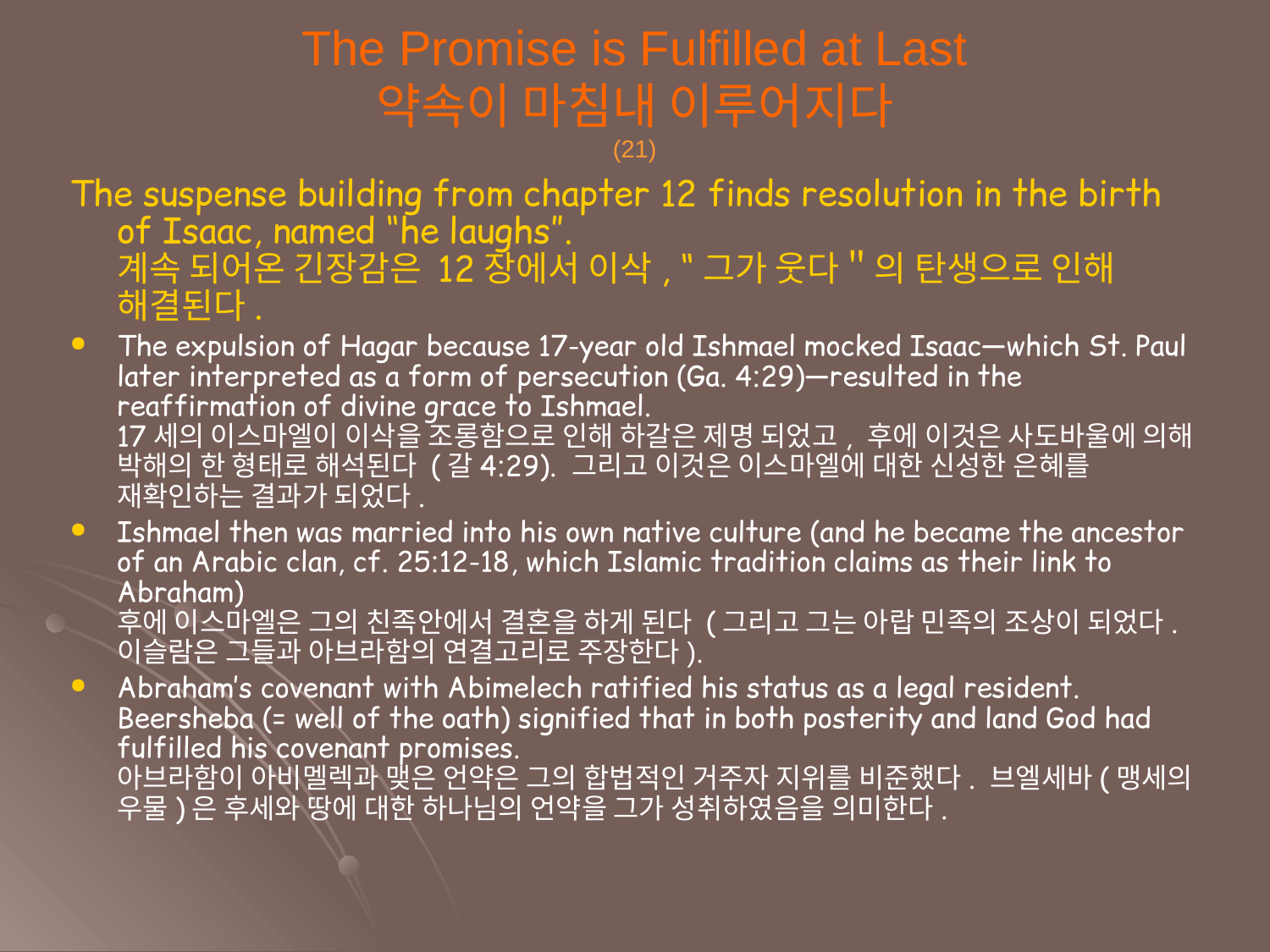

The Promise is Fulfilled at Last
약속이 마침내 이루어지다
(21)
The suspense building from chapter 12 finds resolution in the birth of Isaac, named “he laughs”.
계속 되어온 긴장감은 12장에서 이삭, “그가 웃다＂의 탄생으로 인해 해결된다.
The expulsion of Hagar because 17-year old Ishmael mocked Isaac—which St. Paul later interpreted as a form of persecution (Ga. 4:29)—resulted in the reaffirmation of divine grace to Ishmael.
17세의 이스마엘이 이삭을 조롱함으로 인해 하갈은 제명 되었고, 후에 이것은 사도바울에 의해 박해의 한 형태로 해석된다 (갈4:29). 그리고 이것은 이스마엘에 대한 신성한 은혜를 재확인하는 결과가 되었다.
Ishmael then was married into his own native culture (and he became the ancestor of an Arabic clan, cf. 25:12-18, which Islamic tradition claims as their link to Abraham)
후에 이스마엘은 그의 친족안에서 결혼을 하게 된다 (그리고 그는 아랍 민족의 조상이 되었다. 이슬람은 그들과 아브라함의 연결고리로 주장한다).
Abraham’s covenant with Abimelech ratified his status as a legal resident. Beersheba (= well of the oath) signified that in both posterity and land God had fulfilled his covenant promises.
아브라함이 아비멜렉과 맺은 언약은 그의 합법적인 거주자 지위를 비준했다. 브엘세바(맹세의 우물)은 후세와 땅에 대한 하나님의 언약을 그가 성취하였음을 의미한다.